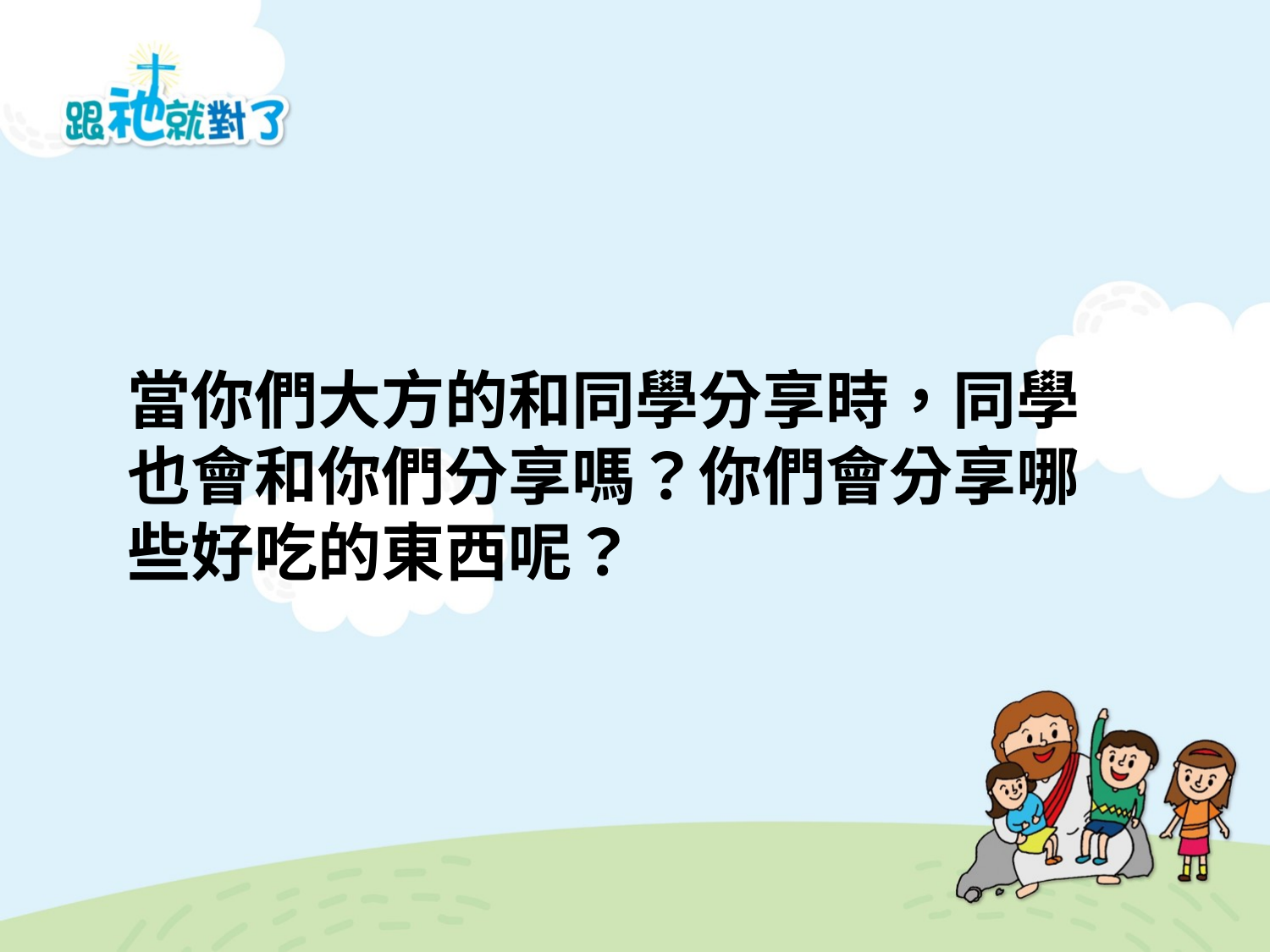

當你們大方的和同學分享時，同學也會和你們分享嗎？你們會分享哪些好吃的東西呢？